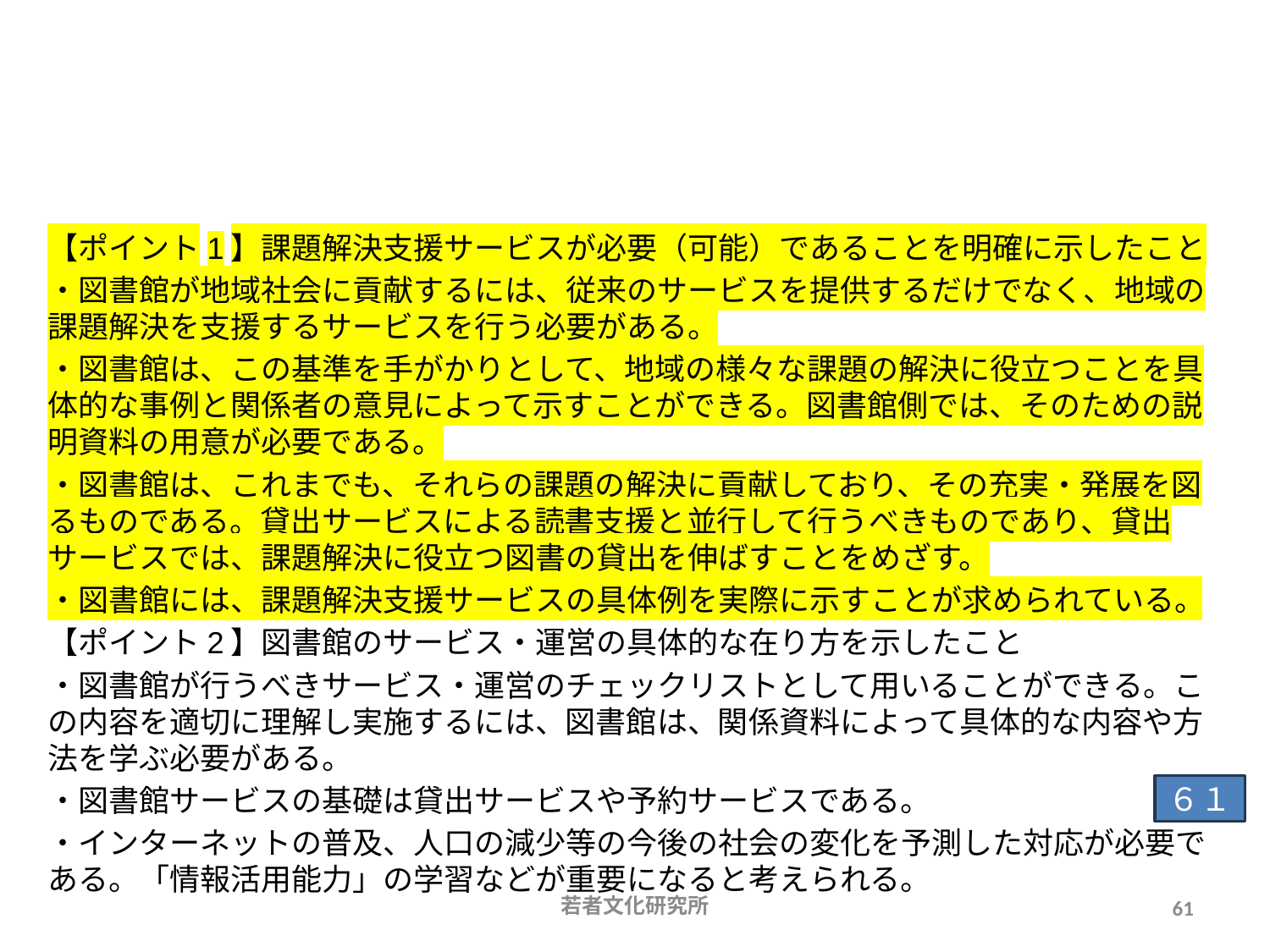

# 2012年12月「図書館の設置及び運営上の望ましい基準」
【ポイント1】課題解決支援サービスが必要（可能）であることを明確に示したこと
・図書館が地域社会に貢献するには、従来のサービスを提供するだけでなく、地域の課題解決を支援するサービスを行う必要がある。
・図書館は、この基準を手がかりとして、地域の様々な課題の解決に役立つことを具体的な事例と関係者の意見によって示すことができる。図書館側では、そのための説明資料の用意が必要である。
・図書館は、これまでも、それらの課題の解決に貢献しており、その充実・発展を図るものである。貸出サービスによる読書支援と並行して行うべきものであり、貸出サービスでは、課題解決に役立つ図書の貸出を伸ばすことをめざす。
・図書館には、課題解決支援サービスの具体例を実際に示すことが求められている。
【ポイント2】図書館のサービス・運営の具体的な在り方を示したこと
・図書館が行うべきサービス・運営のチェックリストとして用いることができる。この内容を適切に理解し実施するには、図書館は、関係資料によって具体的な内容や方法を学ぶ必要がある。
・図書館サービスの基礎は貸出サービスや予約サービスである。
・インターネットの普及、人口の減少等の今後の社会の変化を予測した対応が必要である。「情報活用能力」の学習などが重要になると考えられる。
６１
若者文化研究所
61